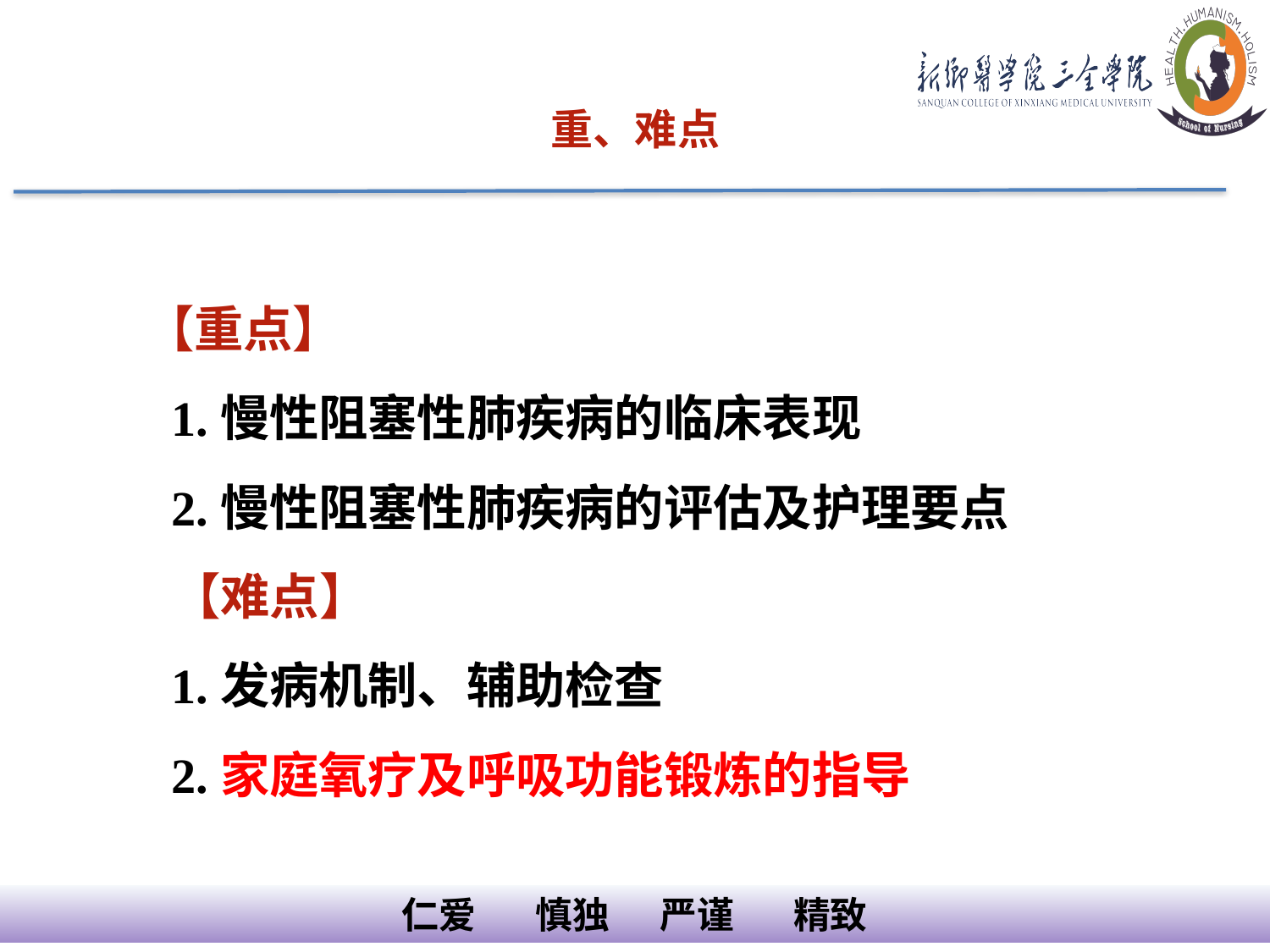

# 重、难点
【重点】
1.慢性阻塞性肺疾病的临床表现
2.慢性阻塞性肺疾病的评估及护理要点
【难点】
1.发病机制、辅助检查
2.家庭氧疗及呼吸功能锻炼的指导